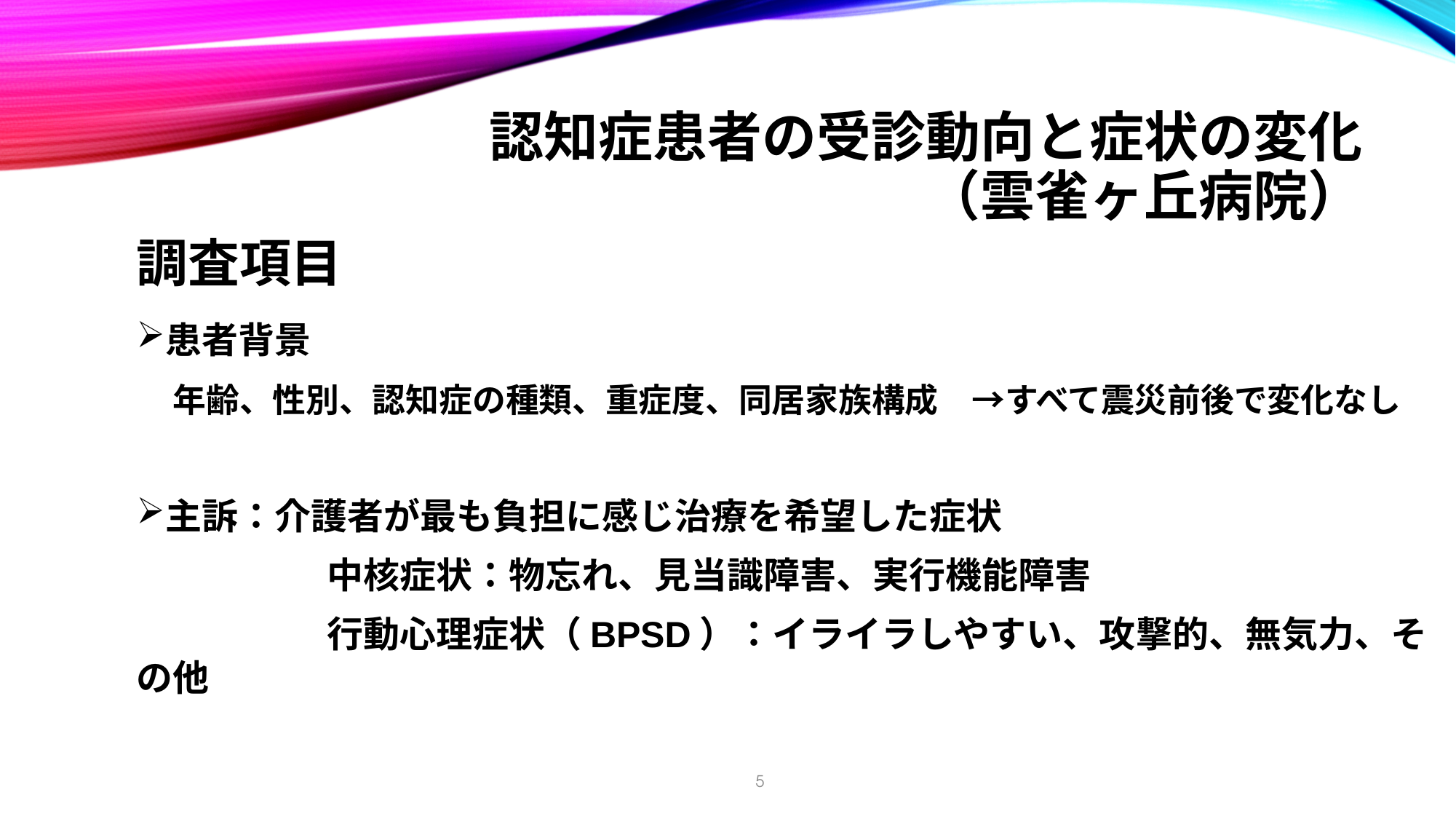

認知症患者の受診動向と症状の変化
（雲雀ヶ丘病院）
調査項目
患者背景
　年齢、性別、認知症の種類、重症度、同居家族構成　→すべて震災前後で変化なし

主訴：介護者が最も負担に感じ治療を希望した症状
　　　　　 中核症状：物忘れ、見当識障害、実行機能障害
　　　　　 行動心理症状（BPSD）：イライラしやすい、攻撃的、無気力、その他
5